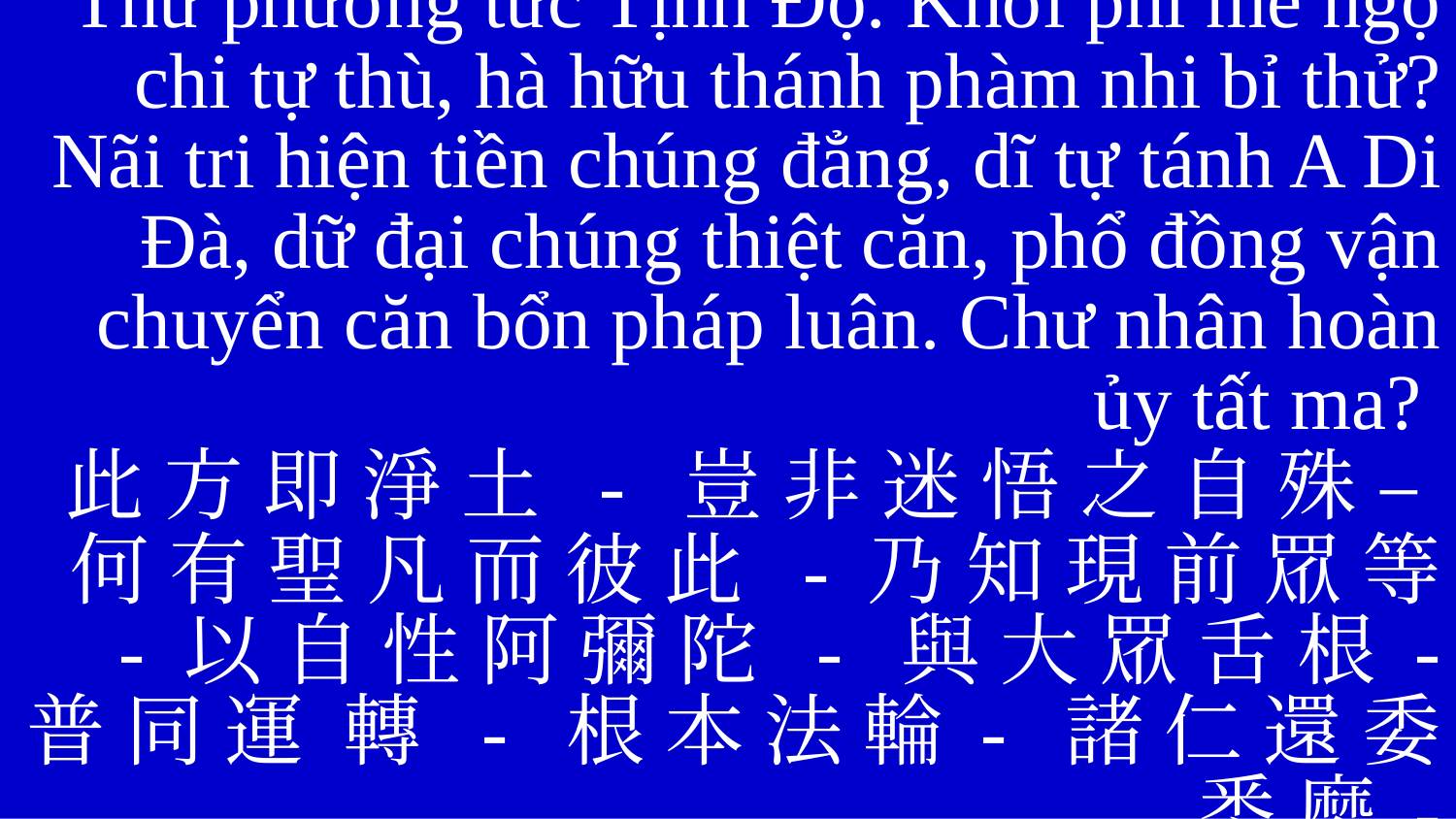

Thử phương tức Tịnh Độ. Khởi phi mê ngộ chi tự thù, hà hữu thánh phàm nhi bỉ thử? Nãi tri hiện tiền chúng đẳng, dĩ tự tánh A Di Đà, dữ đại chúng thiệt căn, phổ đồng vận chuyển căn bổn pháp luân. Chư nhân hoàn ủy tất ma?
此 方 即 淨 土  -  豈 非 迷 悟 之 自 殊 –
何 有 聖 凡 而 彼 此  - 乃 知 現 前 眾 等 - 以 自 性 阿 彌 陀  -  與 大 眾 舌 根 - 普 同 運  轉  -  根 本 法 輪 -  諸 仁 還 委 悉 麼 -